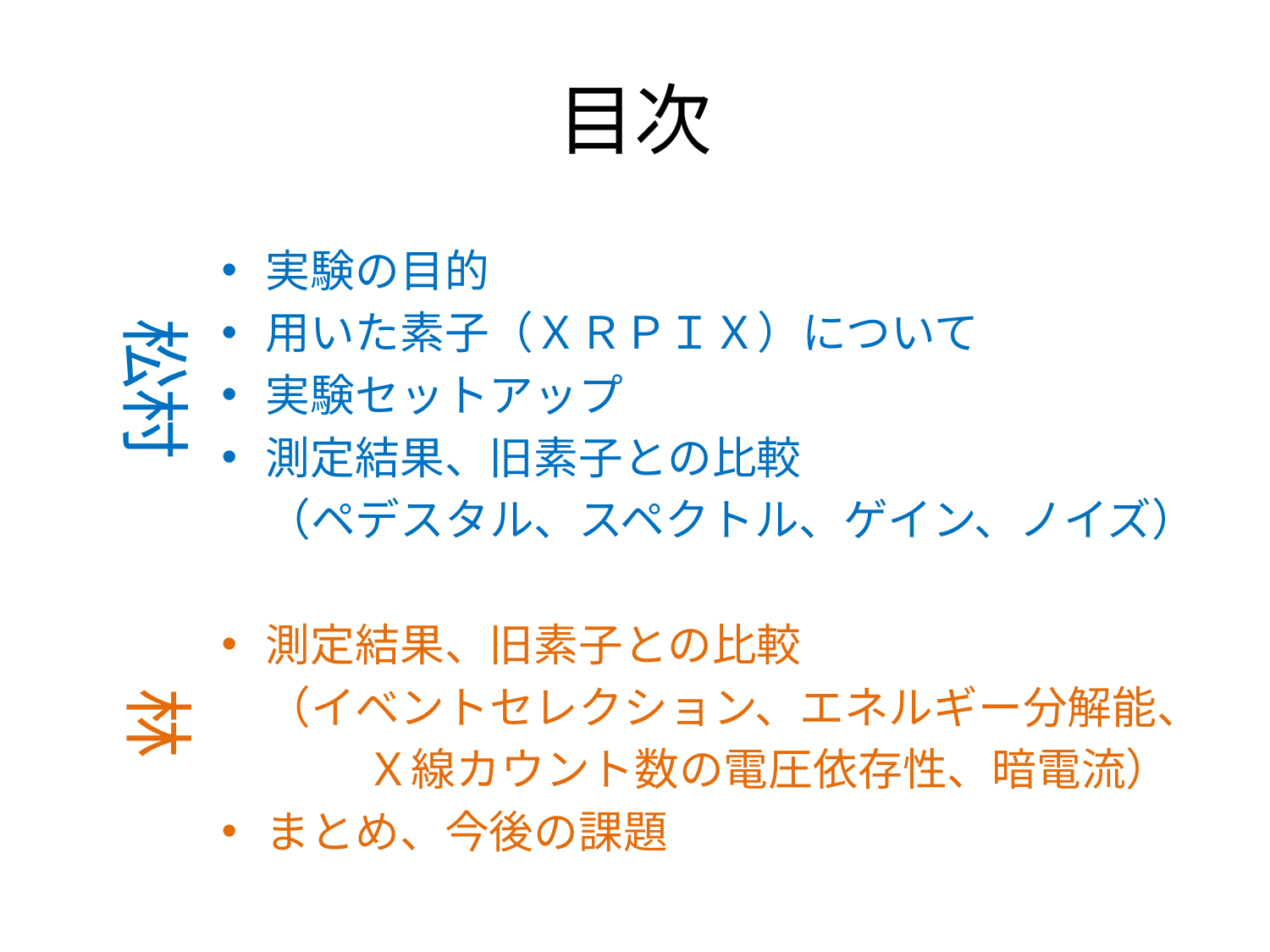

# 目次
実験の目的
用いた素子（ＸＲＰＩＸ）について
実験セットアップ
測定結果、旧素子との比較
　（ペデスタル、スペクトル、ゲイン、ノイズ）

測定結果、旧素子との比較
　（イベントセレクション、エネルギー分解能、
	　Ｘ線カウント数の電圧依存性、暗電流）
まとめ、今後の課題
松村
林